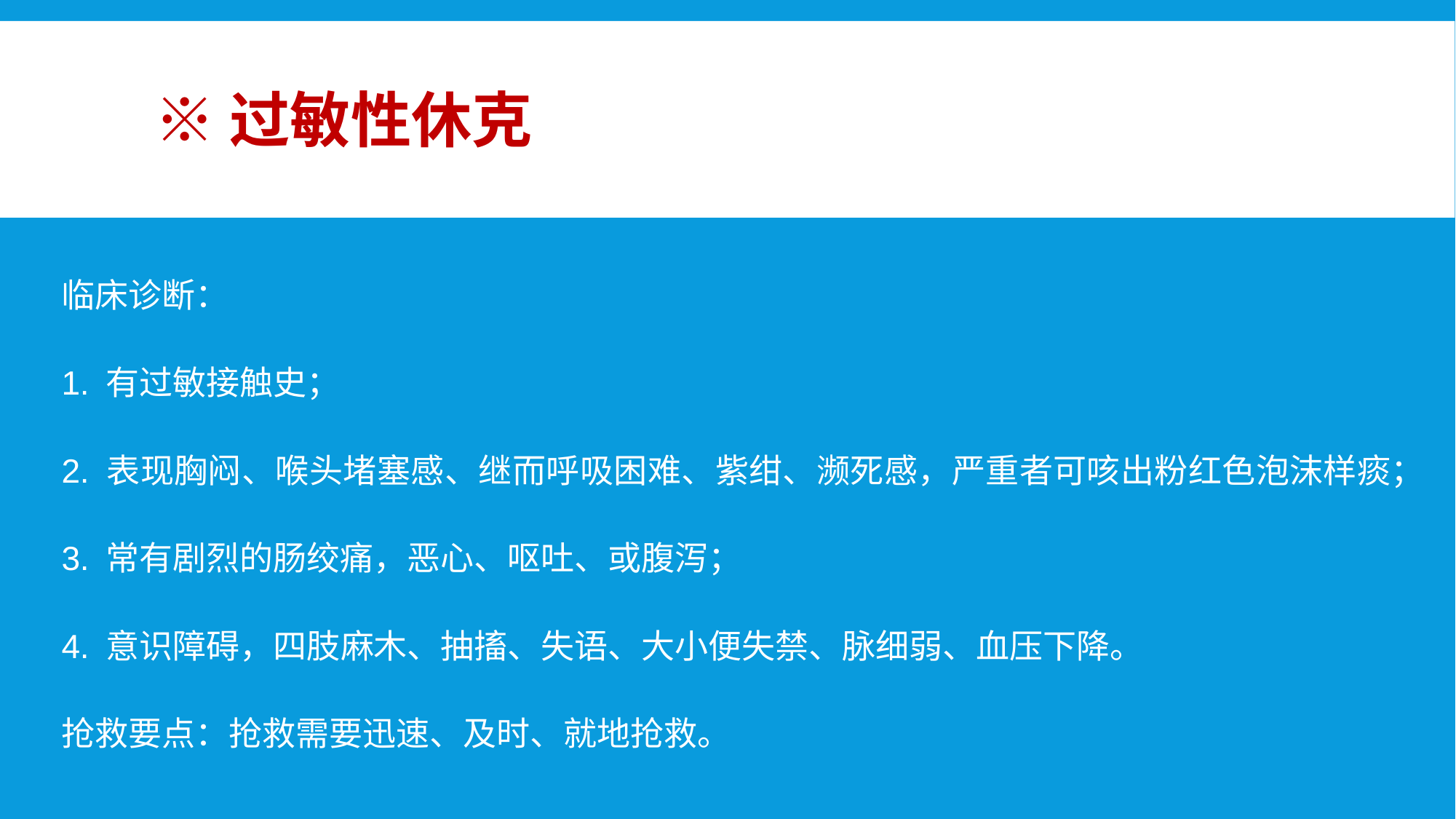

# ※过敏性休克
临床诊断：
1. 有过敏接触史；
2. 表现胸闷、喉头堵塞感、继而呼吸困难、紫绀、濒死感，严重者可咳出粉红色泡沫样痰；
3. 常有剧烈的肠绞痛，恶心、呕吐、或腹泻；
4. 意识障碍，四肢麻木、抽搐、失语、大小便失禁、脉细弱、血压下降。
抢救要点：抢救需要迅速、及时、就地抢救。